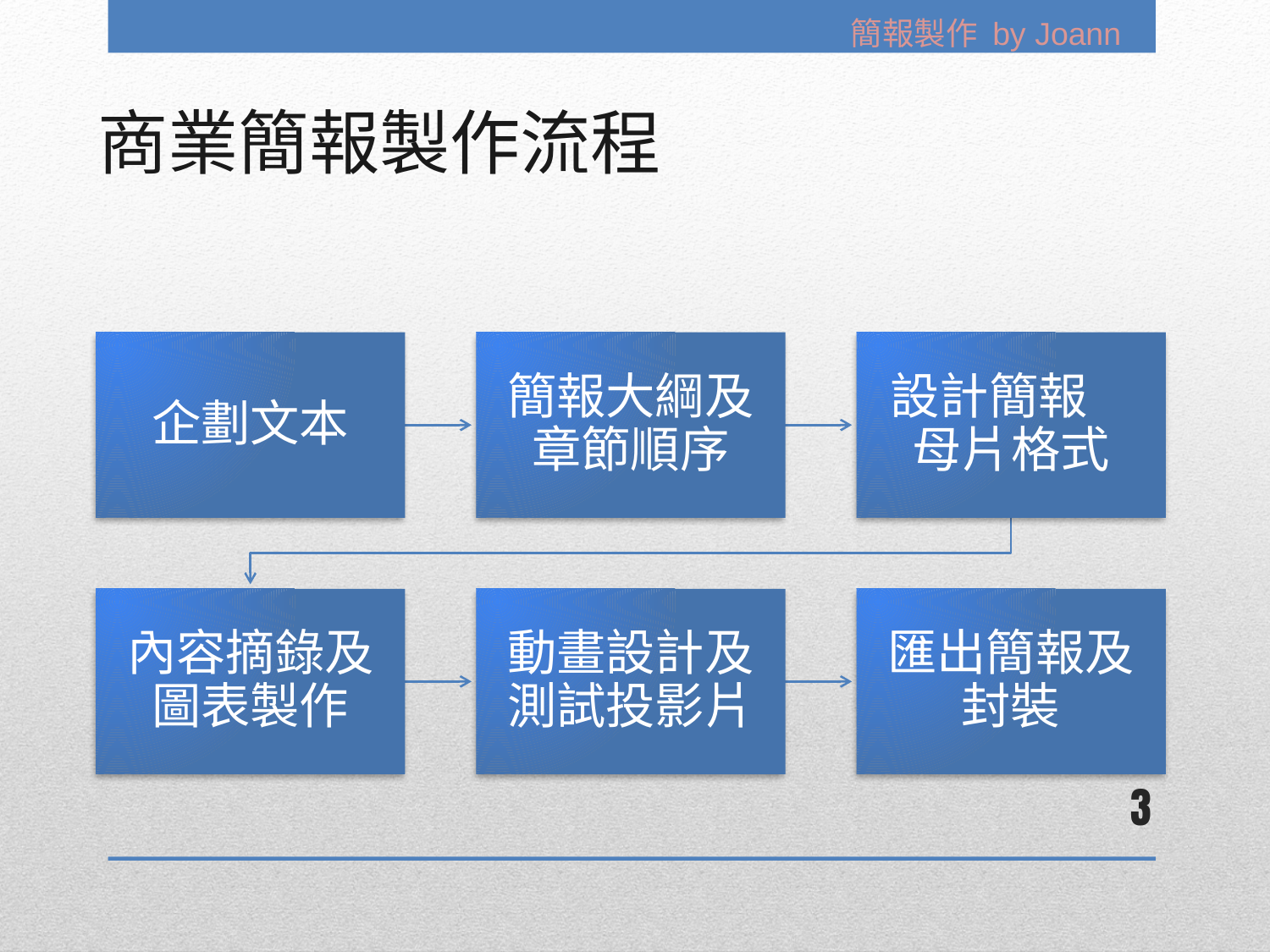

# 商業簡報製作流程

企劃文本

簡報大綱及 章節順序

設計簡報     母片格式

內容摘錄及 圖表製作

動畫設計及測試投影片
匯出簡報及 封裝
3